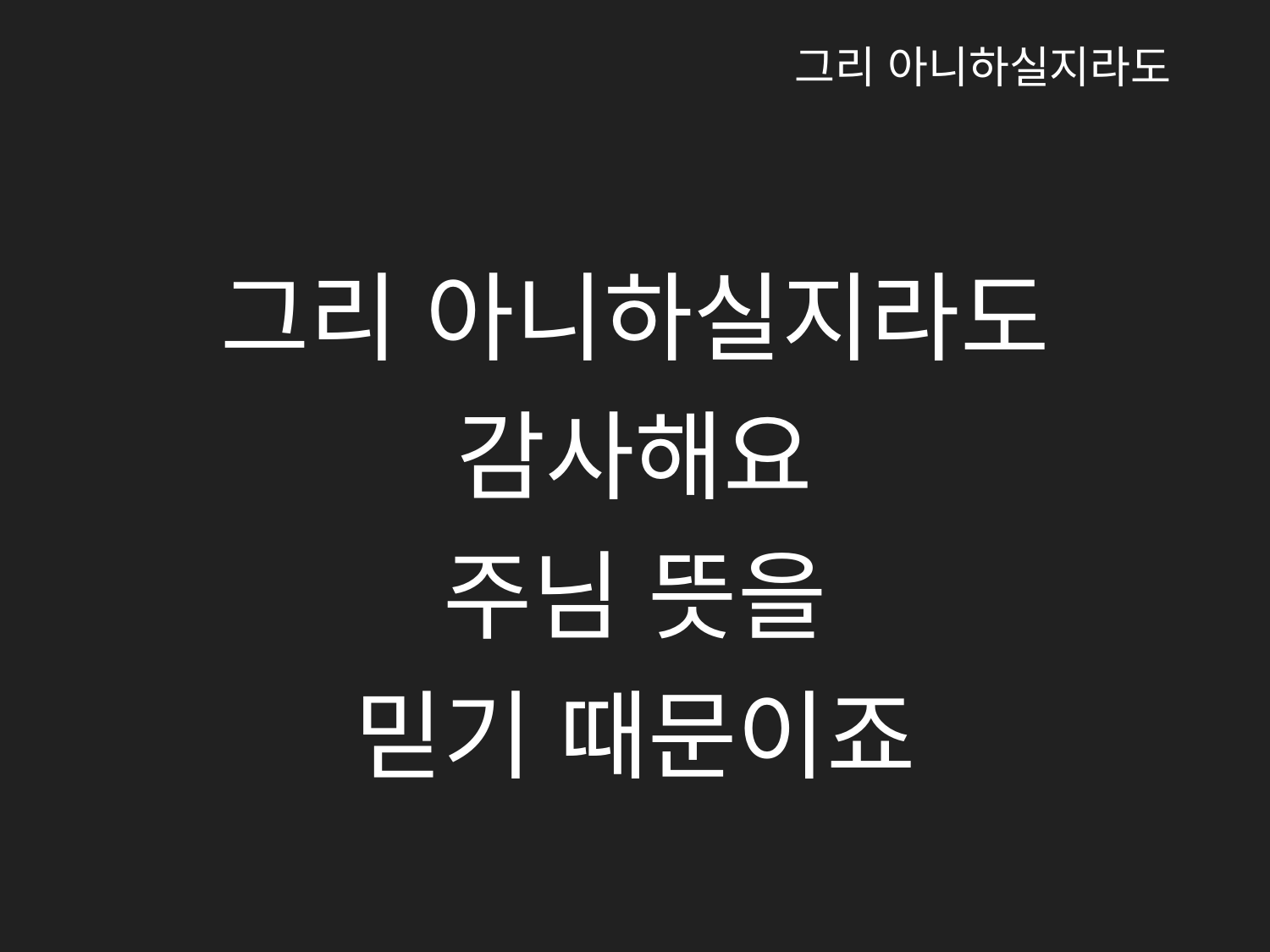

그리 아니하실지라도
그리 아니하실지라도
감사해요
주님 뜻을
믿기 때문이죠